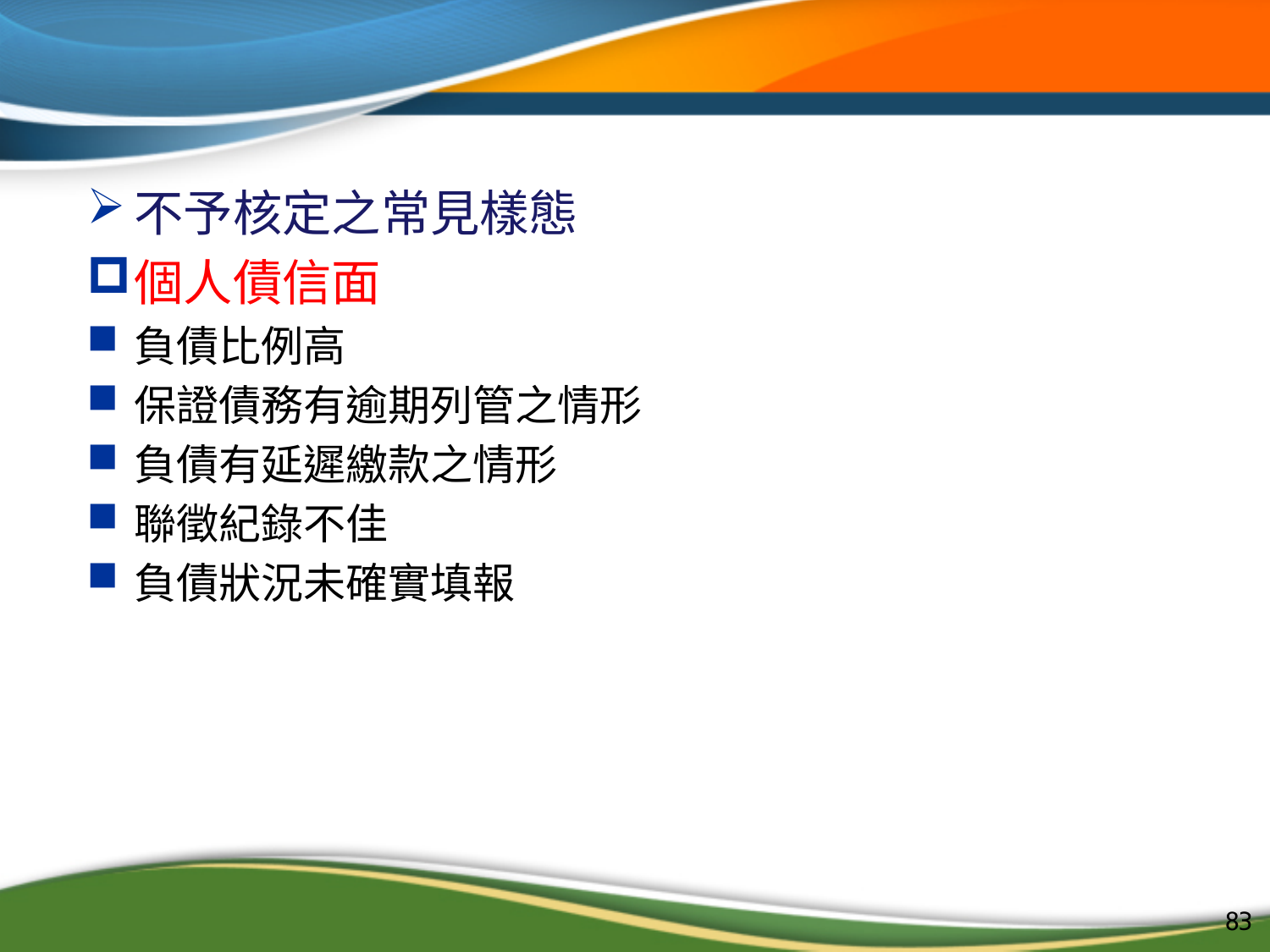

#
不予核定之常見樣態
個人債信面
負債比例高
保證債務有逾期列管之情形
負債有延遲繳款之情形
聯徵紀錄不佳
負債狀況未確實填報

83